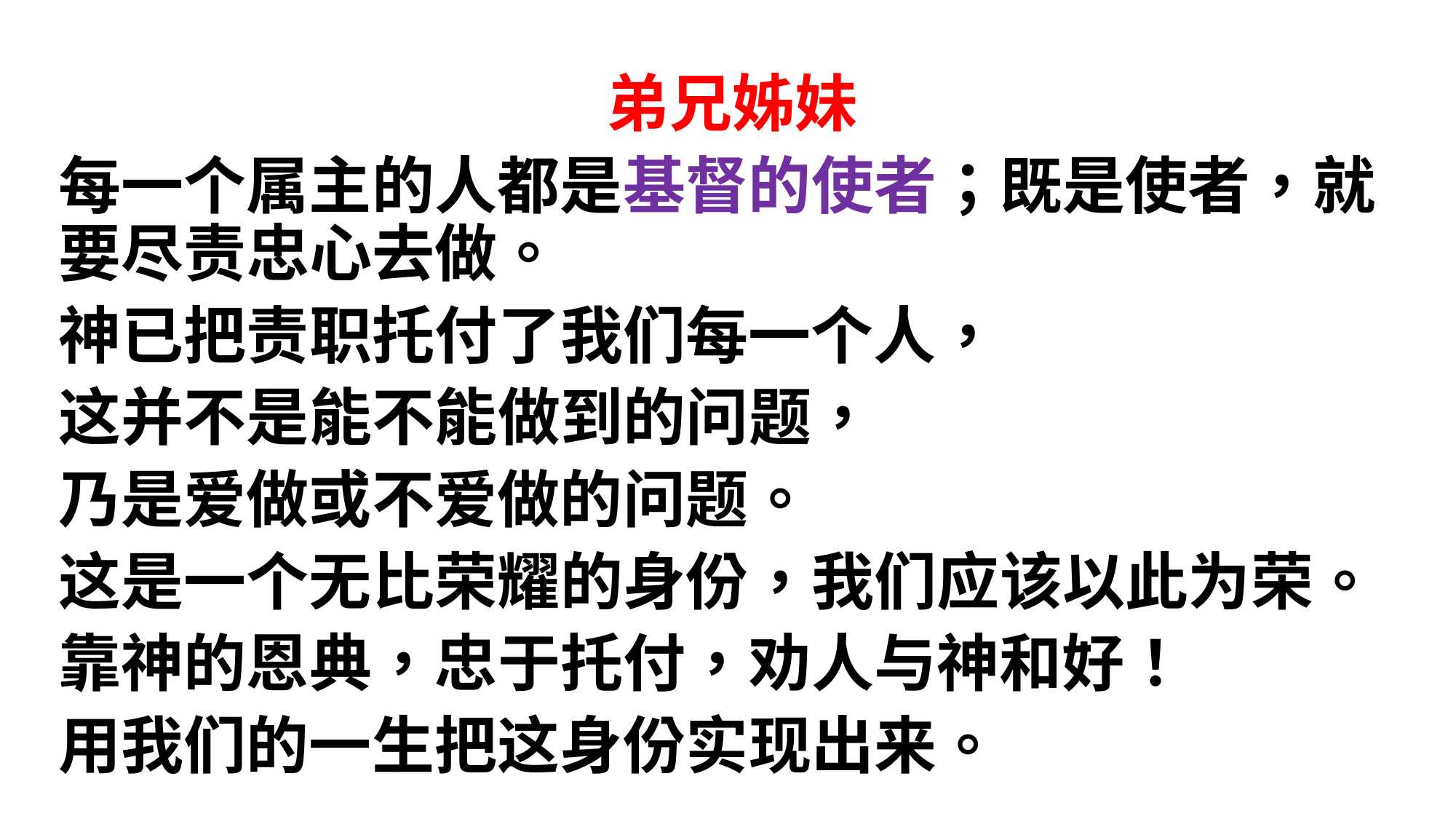

弟兄姊妹
每一个属主的人都是基督的使者；既是使者，就要尽责忠心去做。
神已把责职托付了我们每一个人，
这并不是能不能做到的问题，
乃是爱做或不爱做的问题。
这是一个无比荣耀的身份，我们应该以此为荣。
靠神的恩典，忠于托付，劝人与神和好！
用我们的一生把这身份实现出来。